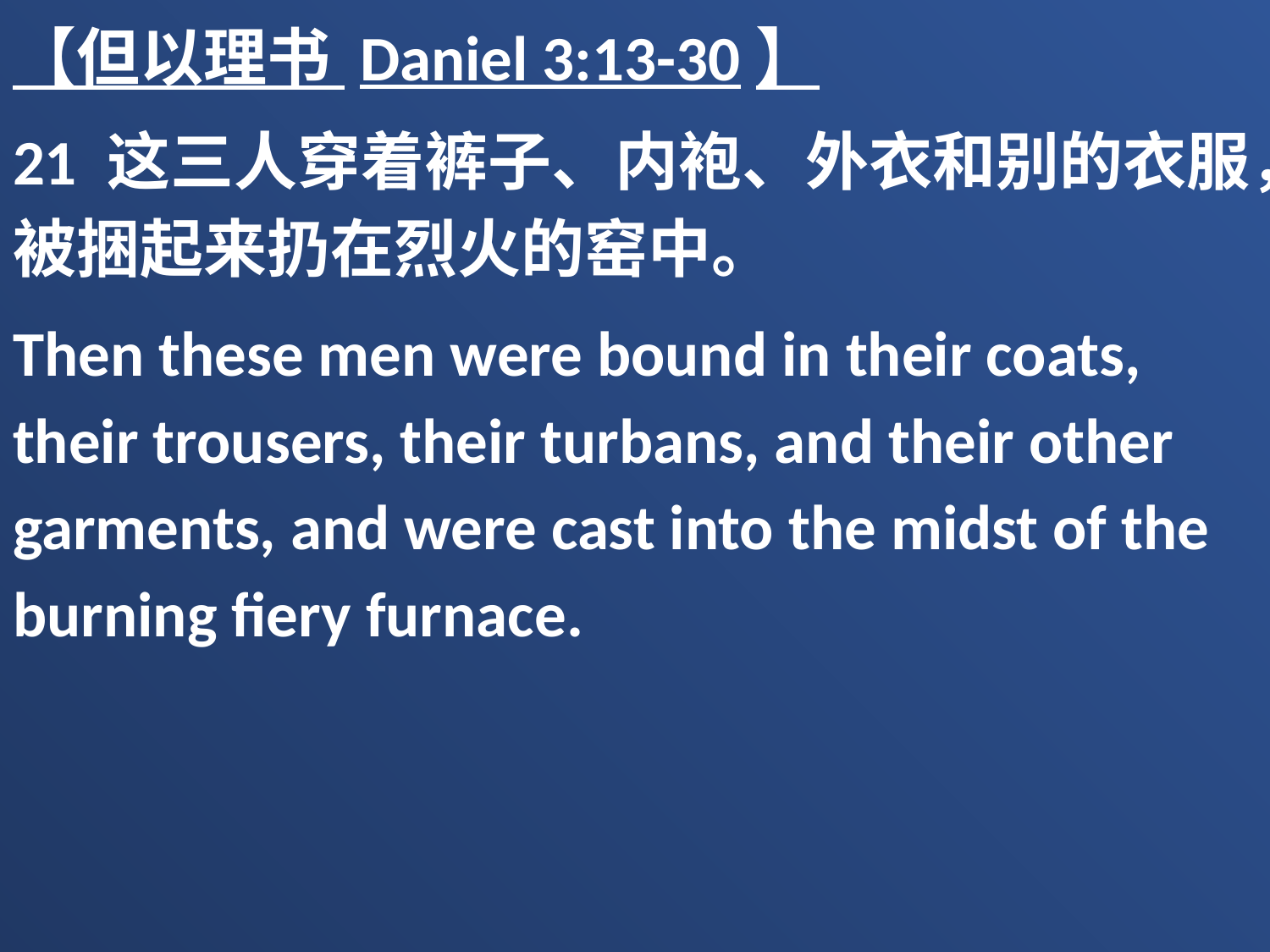

【但以理书 Daniel 3:13-30】
21 这三人穿着裤子、内袍、外衣和别的衣服，被捆起来扔在烈火的窑中。
Then these men were bound in their coats, their trousers, their turbans, and their other garments, and were cast into the midst of the burning fiery furnace.